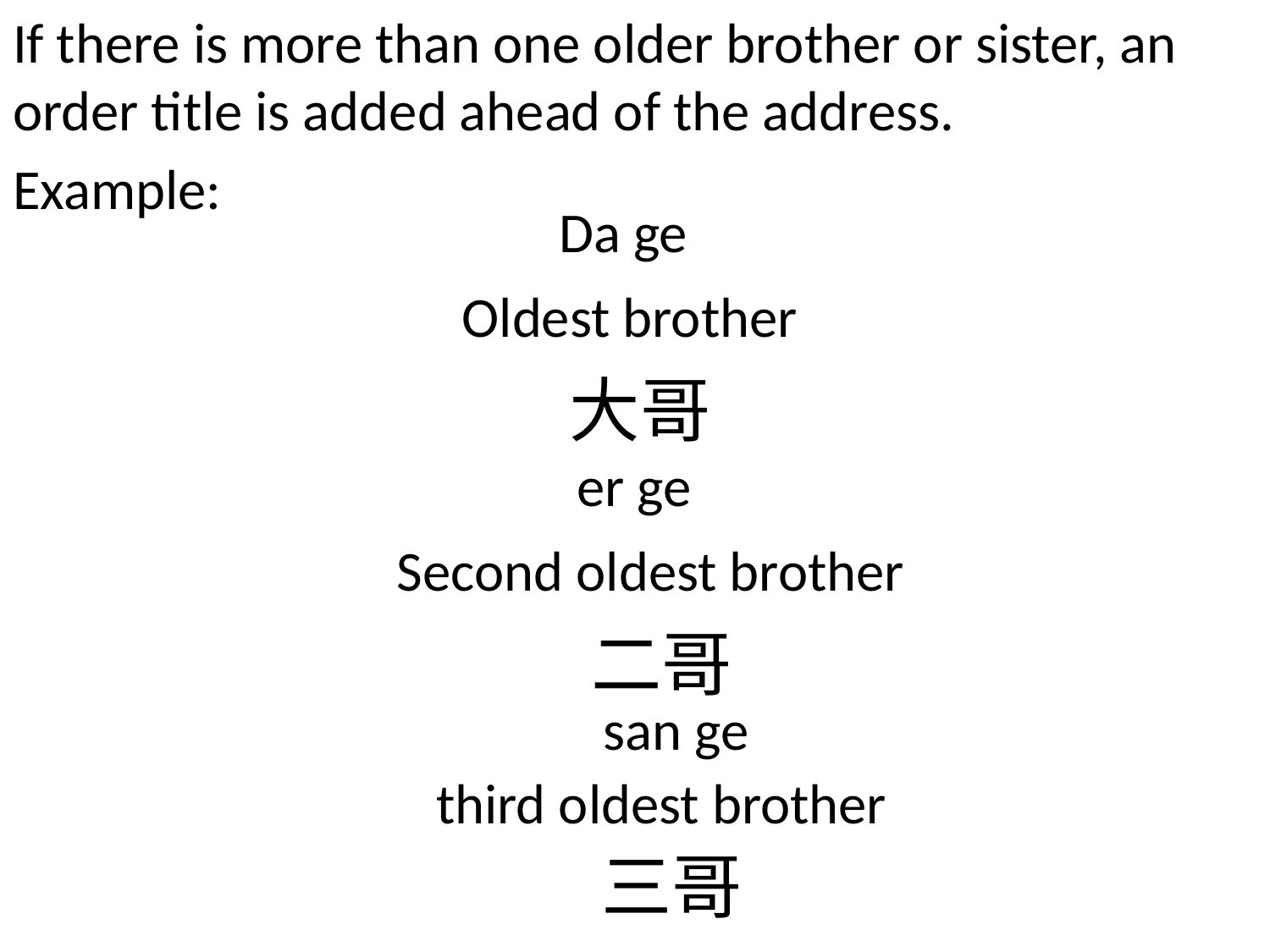

If there is more than one older brother or sister, an order title is added ahead of the address.
Example:
Da ge
Oldest brother
大哥
er ge
Second oldest brother
二哥
san ge
third oldest brother
三哥